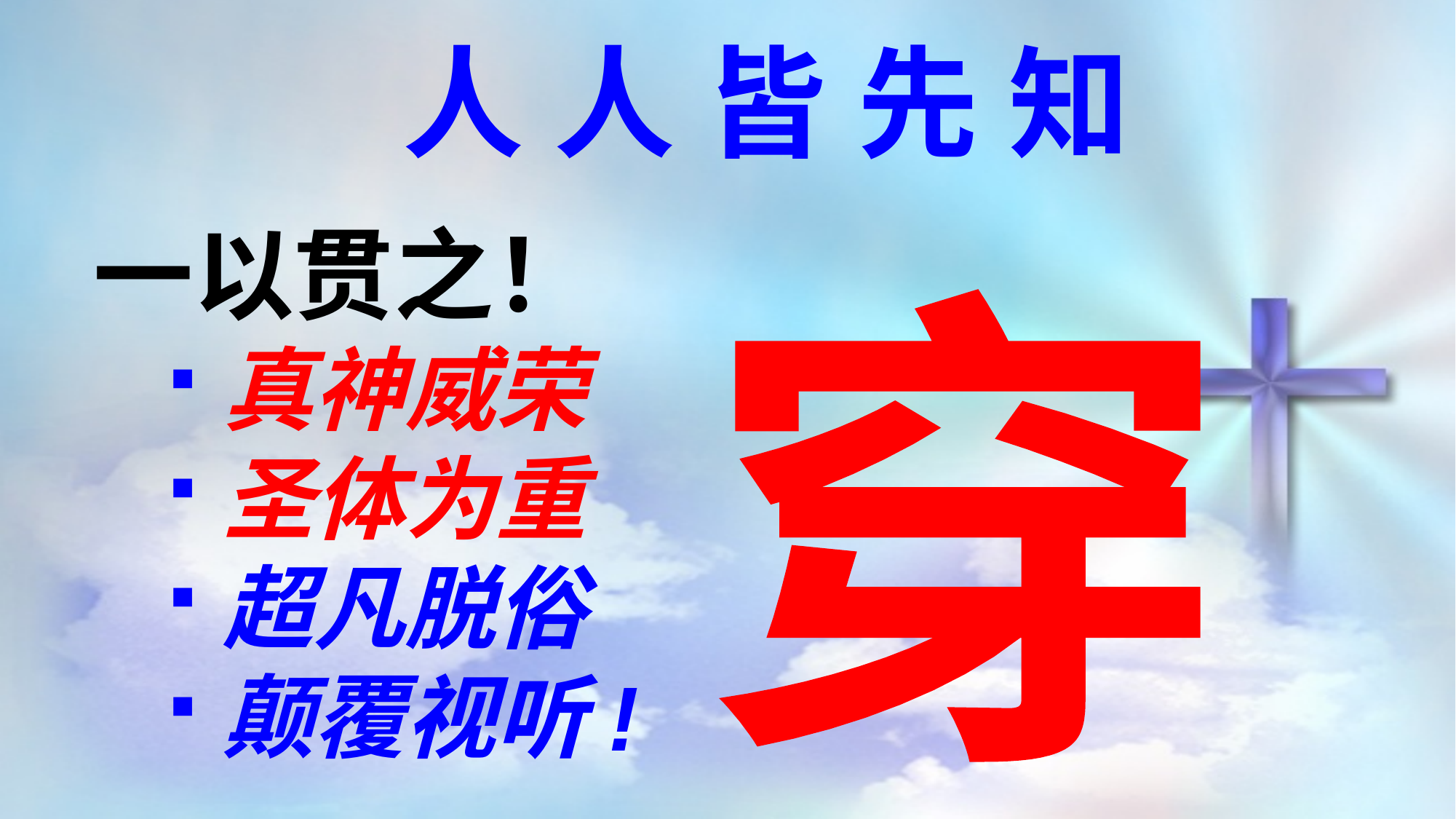

人人皆先知
一以贯之！
真神威荣
圣体为重
超凡脱俗
颠覆视听!
穿